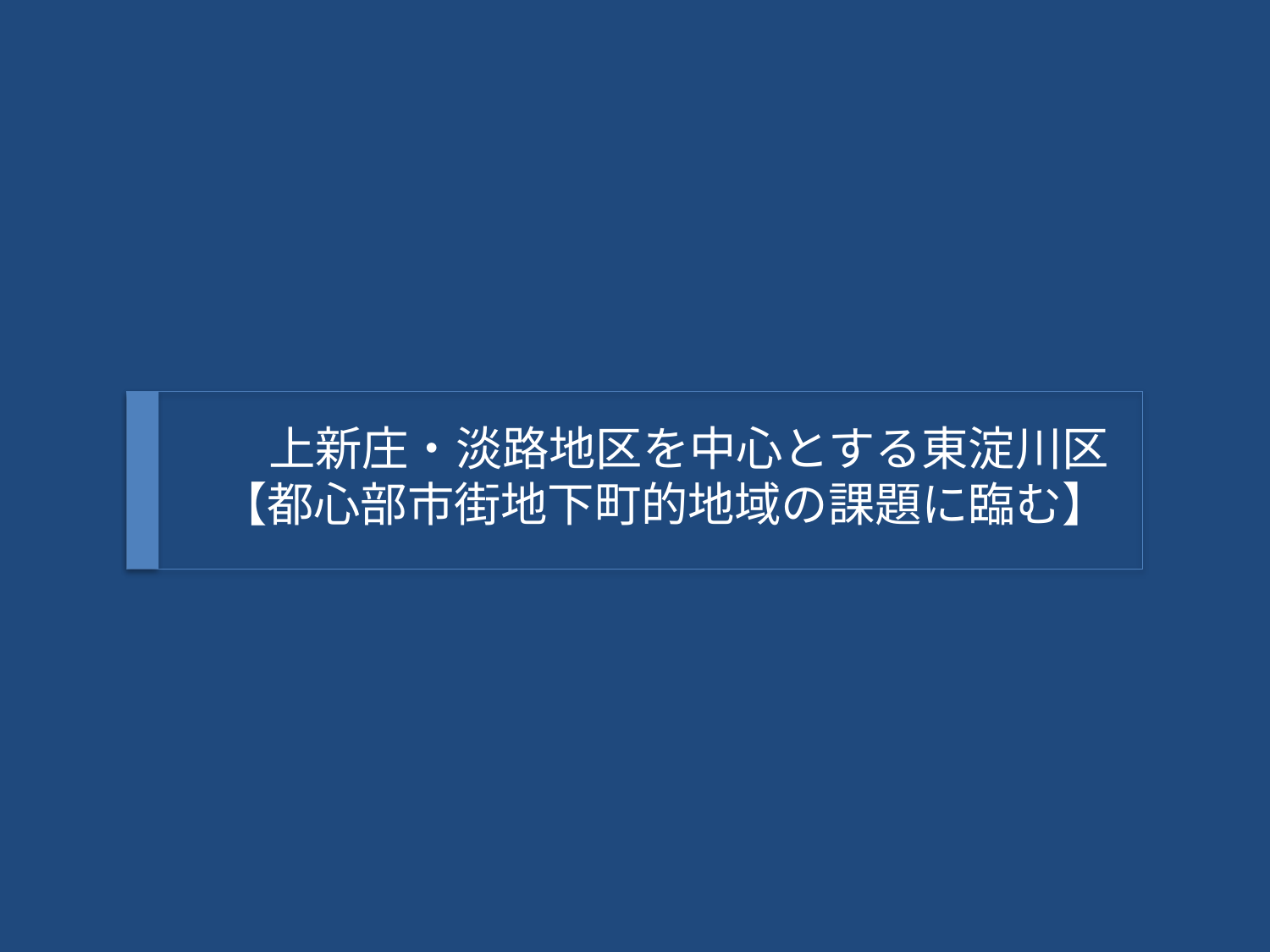

# 上新庄・淡路地区を中心とする東淀川区 【都心部市街地下町的地域の課題に臨む】